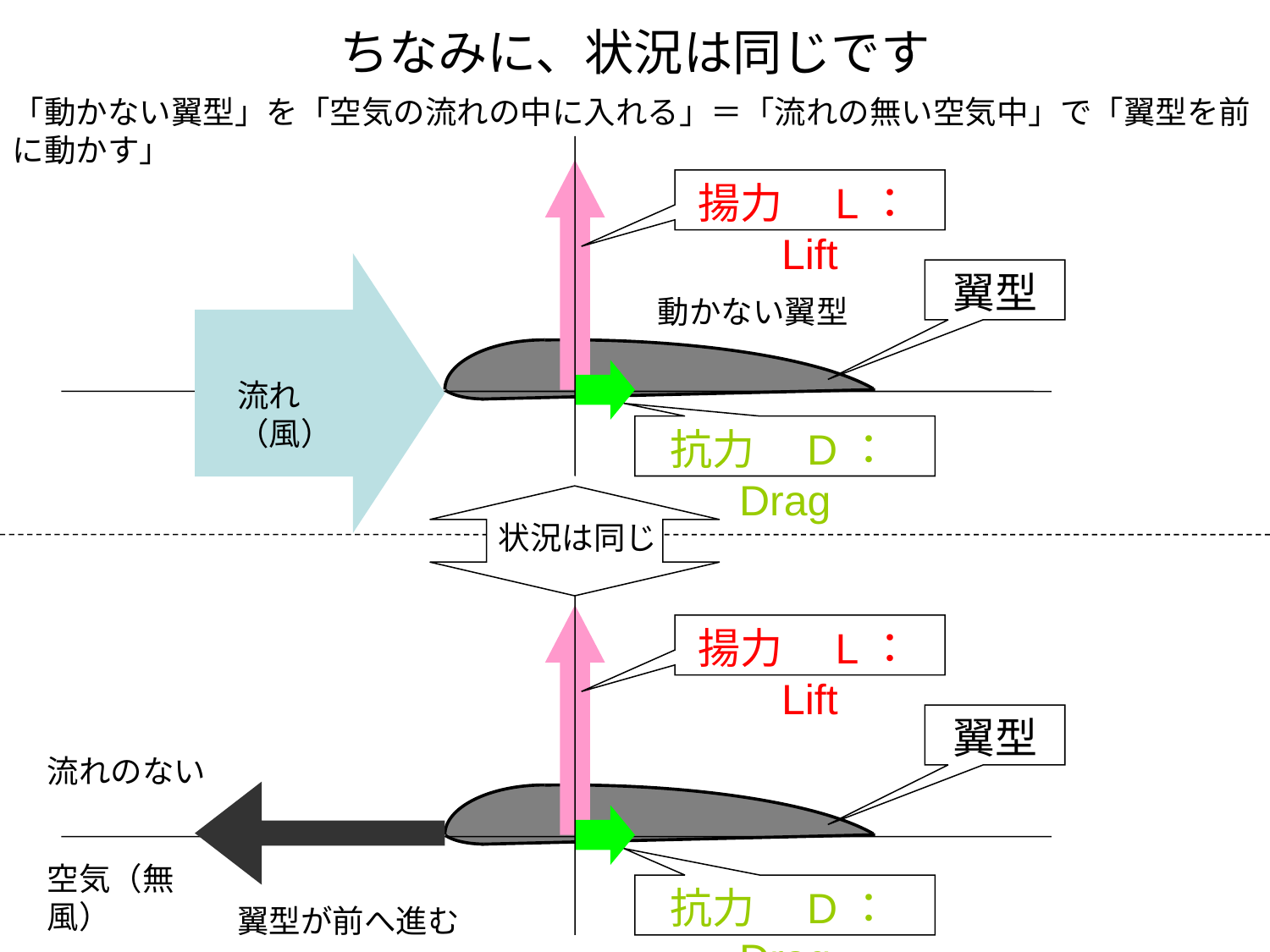

# ちなみに、状況は同じです
「動かない翼型」を「空気の流れの中に入れる」＝「流れの無い空気中」で「翼型を前に動かす」

揚力　L：Lift

翼型
動かない翼型

流れ（風）

抗力　D：Drag

状況は同じ

揚力　L：Lift
翼型
流れのない

空気（無風）

抗力　D：Drag
翼型が前へ進む